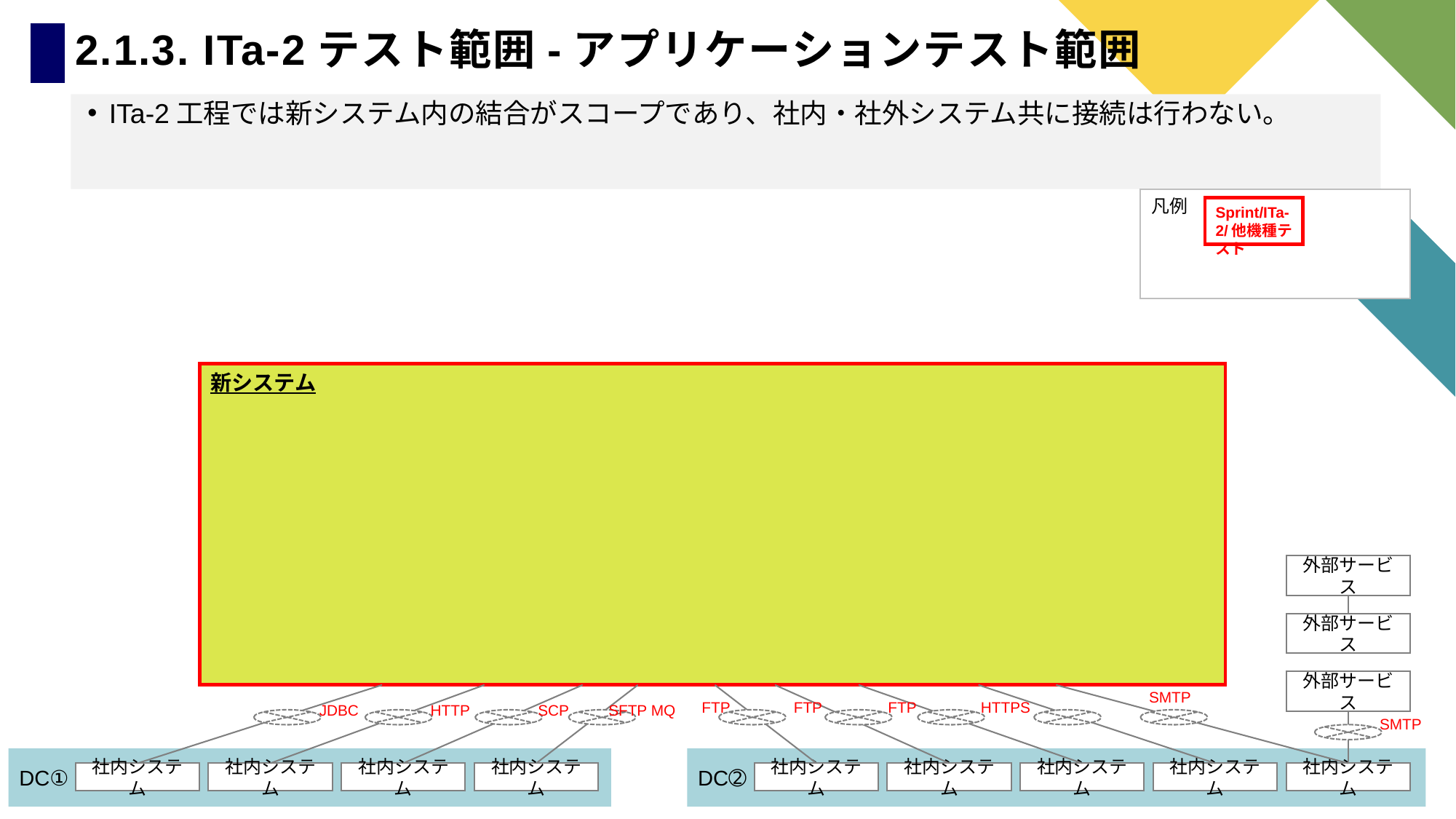

# 2.1.3. ITa-2テスト範囲-アプリケーションテスト範囲
ITa-2工程では新システム内の結合がスコープであり、社内・社外システム共に接続は行わない。
凡例
Sprint/ITa-2/他機種テスト
新システム
外部サービス
外部サービス
外部サービス
SMTP
FTP
FTP
FTP
HTTPS
JDBC
HTTP
SCP
SFTP MQ

SMTP

DC①
DC➁
社内システム
社内システム
社内システム
社内システム
社内システム
社内システム
社内システム
社内システム
社内システム